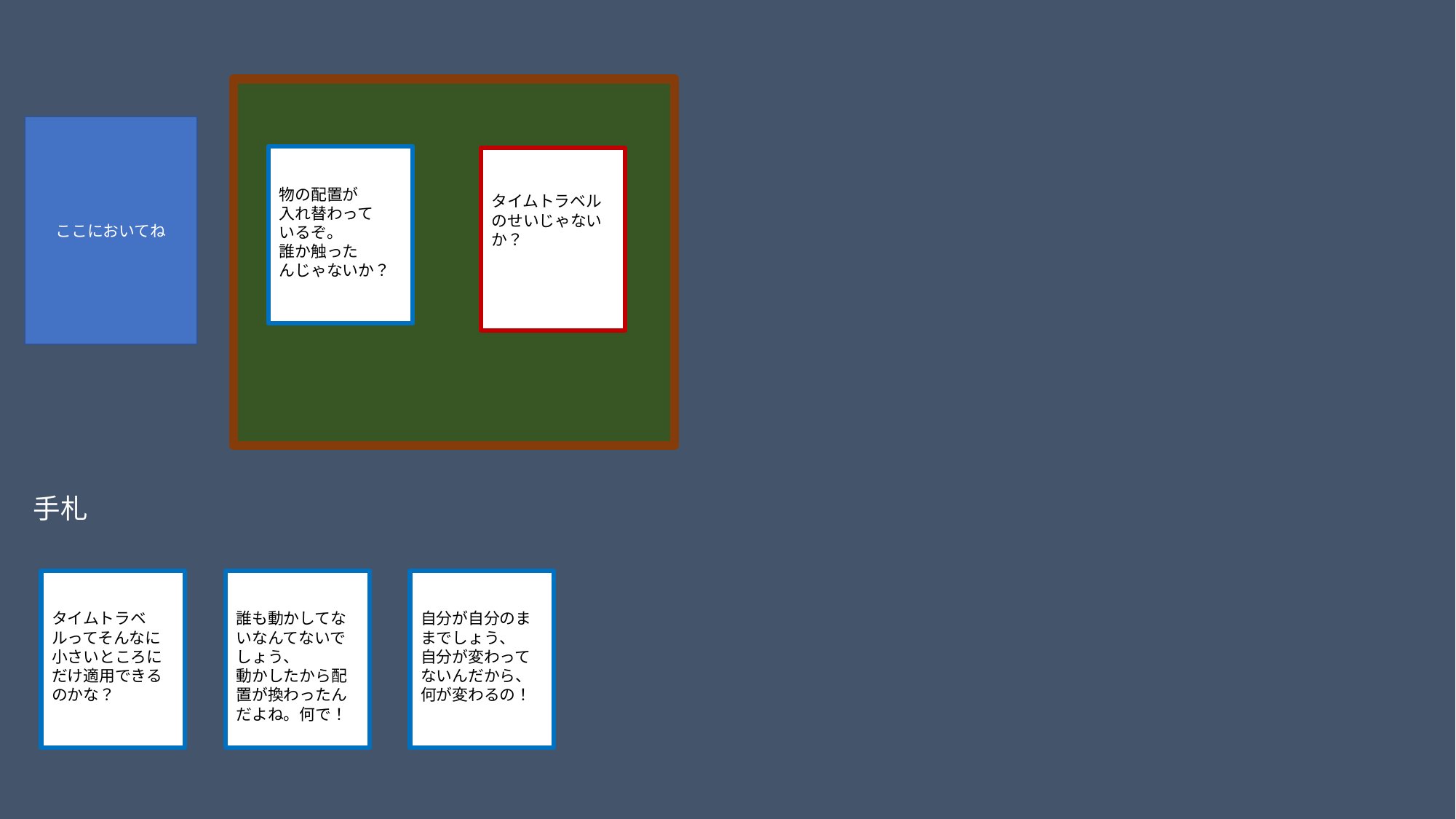

ここにおいてね

物の配置が
入れ替わって
いるぞ。
誰か触った
んじゃないか？

タイムトラベルのせいじゃないか？

手札

タイムトラベルってそんなに小さいところにだけ適用できるのかな？

誰も動かしてないなんてないでしょう、
動かしたから配置が換わったんだよね。何で！

自分が自分のままでしょう、
自分が変わってないんだから、何が変わるの！